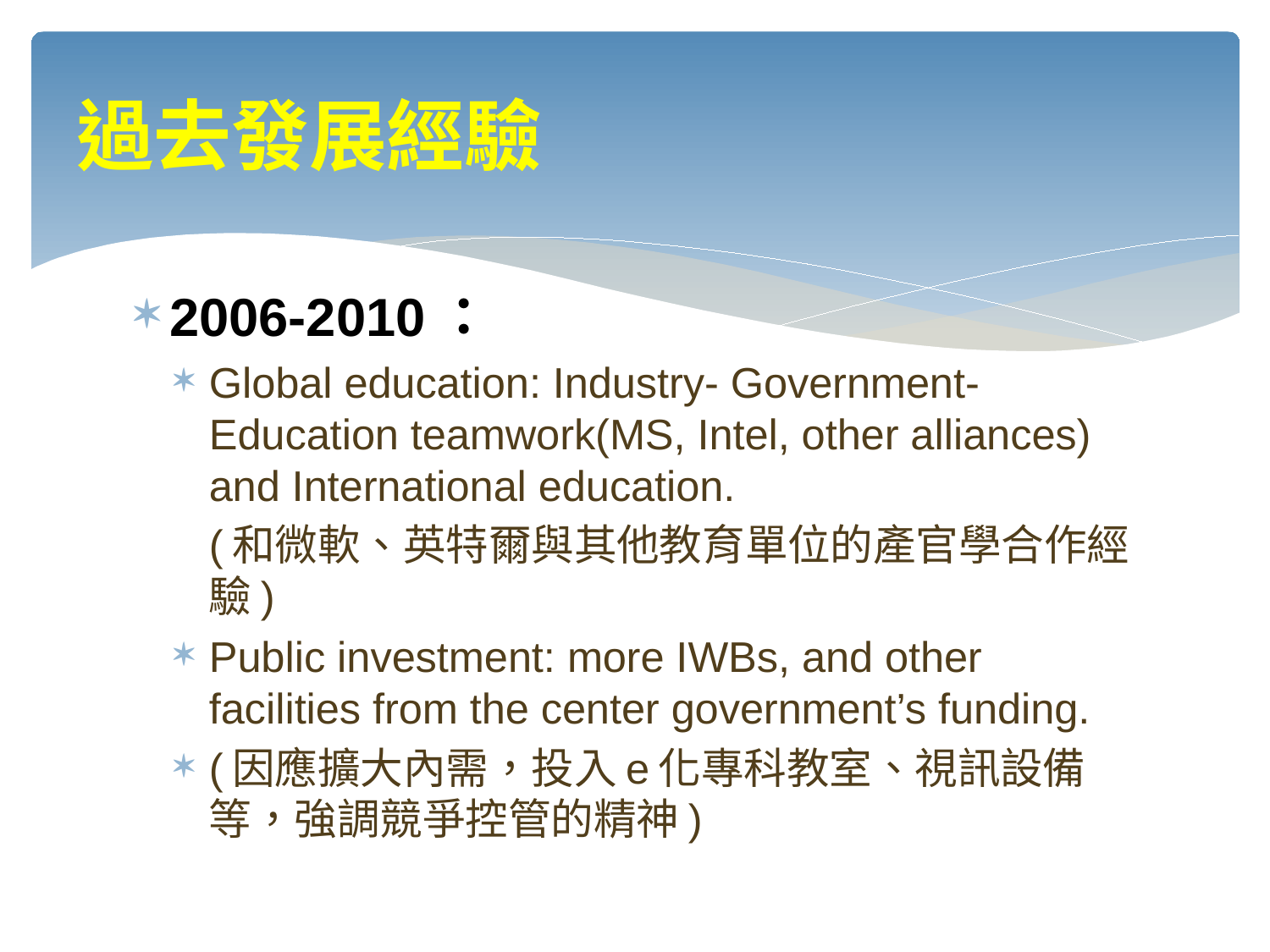

# 過去發展經驗
2006-2010：
Global education: Industry- Government- Education teamwork(MS, Intel, other alliances) and International education.
   (和微軟、英特爾與其他教育單位的產官學合作經驗)
Public investment: more IWBs, and other facilities from the center government’s funding.
(因應擴大內需，投入e化專科教室、視訊設備等，強調競爭控管的精神)